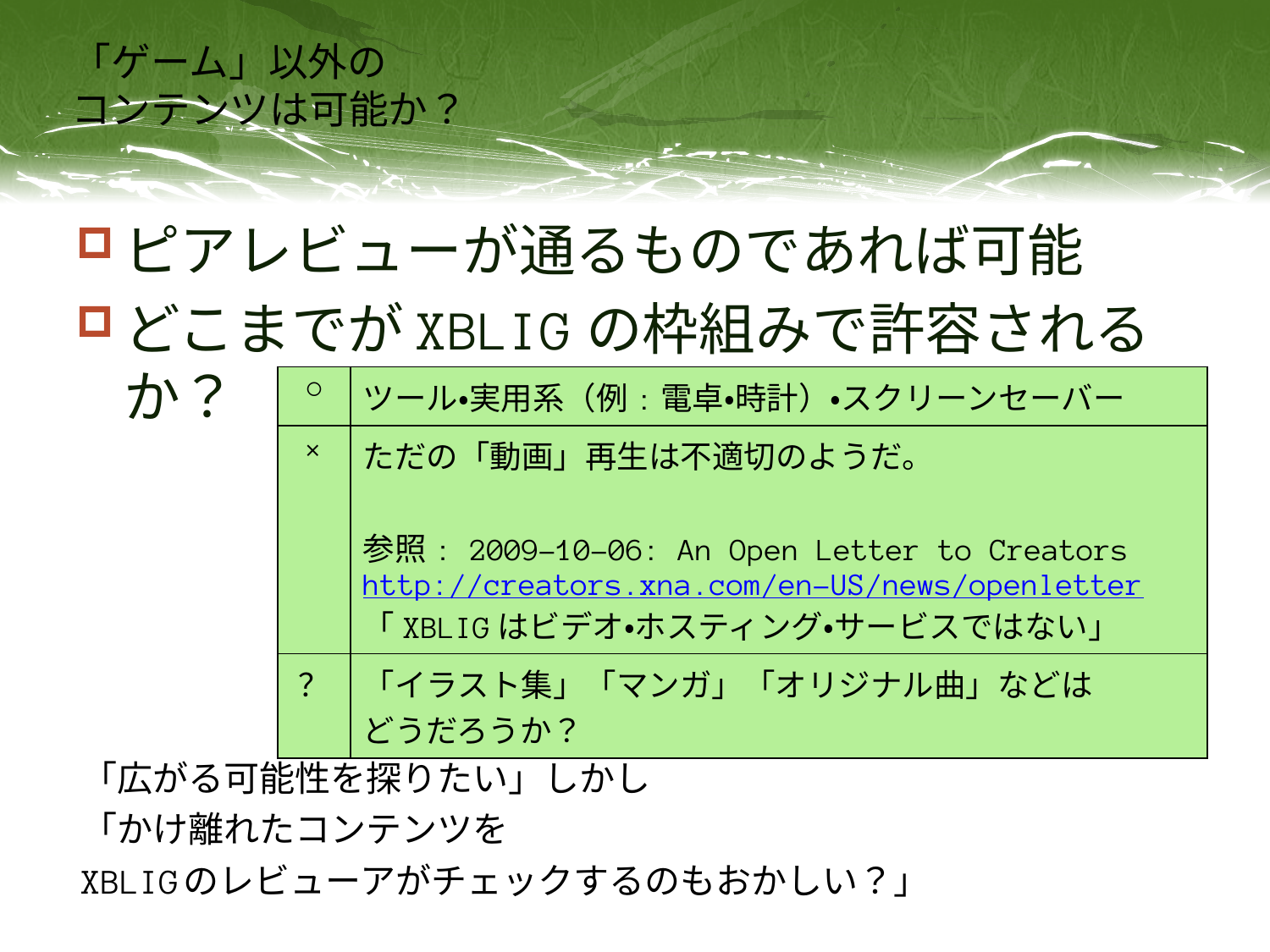

# 「ゲーム」以外の コンテンツは可能か？
ピアレビューが通るものであれば可能
どこまでがXBLIGの枠組みで許容されるか？
| ○ | ツール・実用系（例:電卓・時計）・スクリーンセーバー |
| --- | --- |
| × | ただの「動画」再生は不適切のようだ。 参照: 2009-10-06: An Open Letter to Creators http://creators.xna.com/en-US/news/openletter 「XBLIGはビデオ・ホスティング・サービスではない」 |
| ？ | 「イラスト集」「マンガ」「オリジナル曲」などは どうだろうか？ |
「広がる可能性を探りたい」しかし
「かけ離れたコンテンツを
XBLIGのレビューアがチェックするのもおかしい？」